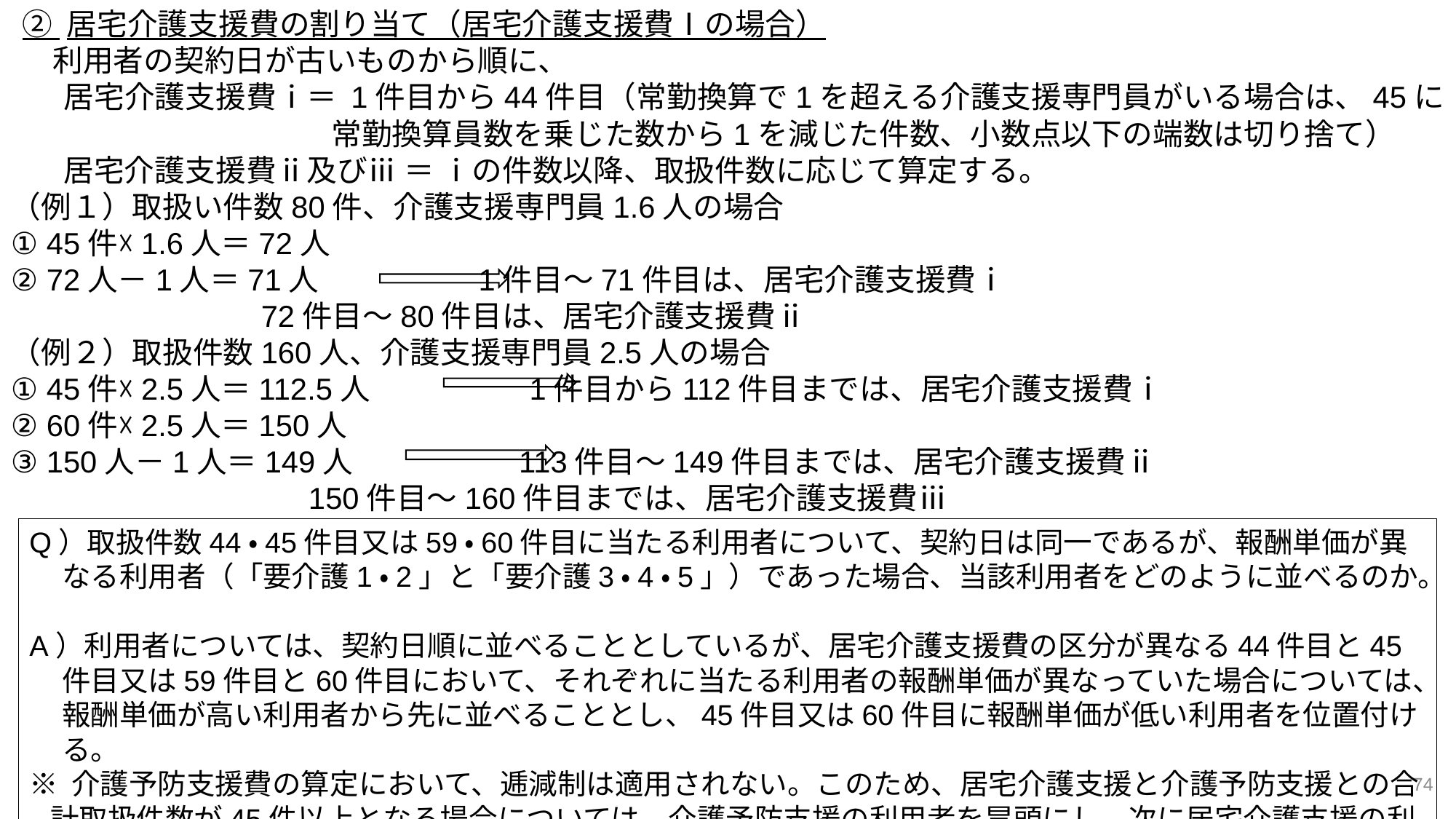

② 居宅介護支援費の割り当て（居宅介護支援費Ⅰの場合）
　利用者の契約日が古いものから順に、
居宅介護支援費ⅰ＝ 1件目から44件目（常勤換算で1を超える介護支援専門員がいる場合は、45に常勤換算員数を乗じた数から1を減じた件数、小数点以下の端数は切り捨て）
居宅介護支援費ⅱ及びⅲ ＝ ⅰの件数以降、取扱件数に応じて算定する。
（例１）取扱い件数80件、介護支援専門員1.6人の場合
① 45件☓1.6人＝72人
② 72人－1人＝71人　　　　　1件目～71件目は、居宅介護支援費ⅰ
　72件目～80件目は、居宅介護支援費ⅱ
（例２）取扱件数160人、介護支援専門員2.5人の場合
① 45件☓2.5人＝112.5人　　　　　1件目から112件目までは、居宅介護支援費ⅰ
② 60件☓2.5人＝150人
③ 150人－1人＝149人　　　　　 113件目～149件目までは、居宅介護支援費ⅱ
150件目～160件目までは、居宅介護支援費ⅲ

Q）取扱件数44・45件目又は59・60件目に当たる利用者について、契約日は同一であるが、報酬単価が異なる利用者（「要介護1・2」と「要介護3・4・5」）であった場合、当該利用者をどのように並べるのか。
A）利用者については、契約日順に並べることとしているが、居宅介護支援費の区分が異なる44件目と45件目又は59件目と60件目において、それぞれに当たる利用者の報酬単価が異なっていた場合については、報酬単価が高い利用者から先に並べることとし、45件目又は60件目に報酬単価が低い利用者を位置付ける。
※ 介護予防支援費の算定において、逓減制は適用されない。このため、居宅介護支援と介護予防支援との合計取扱件数が45件以上となる場合については、介護予防支援の利用者を冒頭にし、次に居宅介護支援の利用者を契約日が古いものから順に並べることにより、45件以上となる居宅介護支援のみ逓減制を適用する。
74